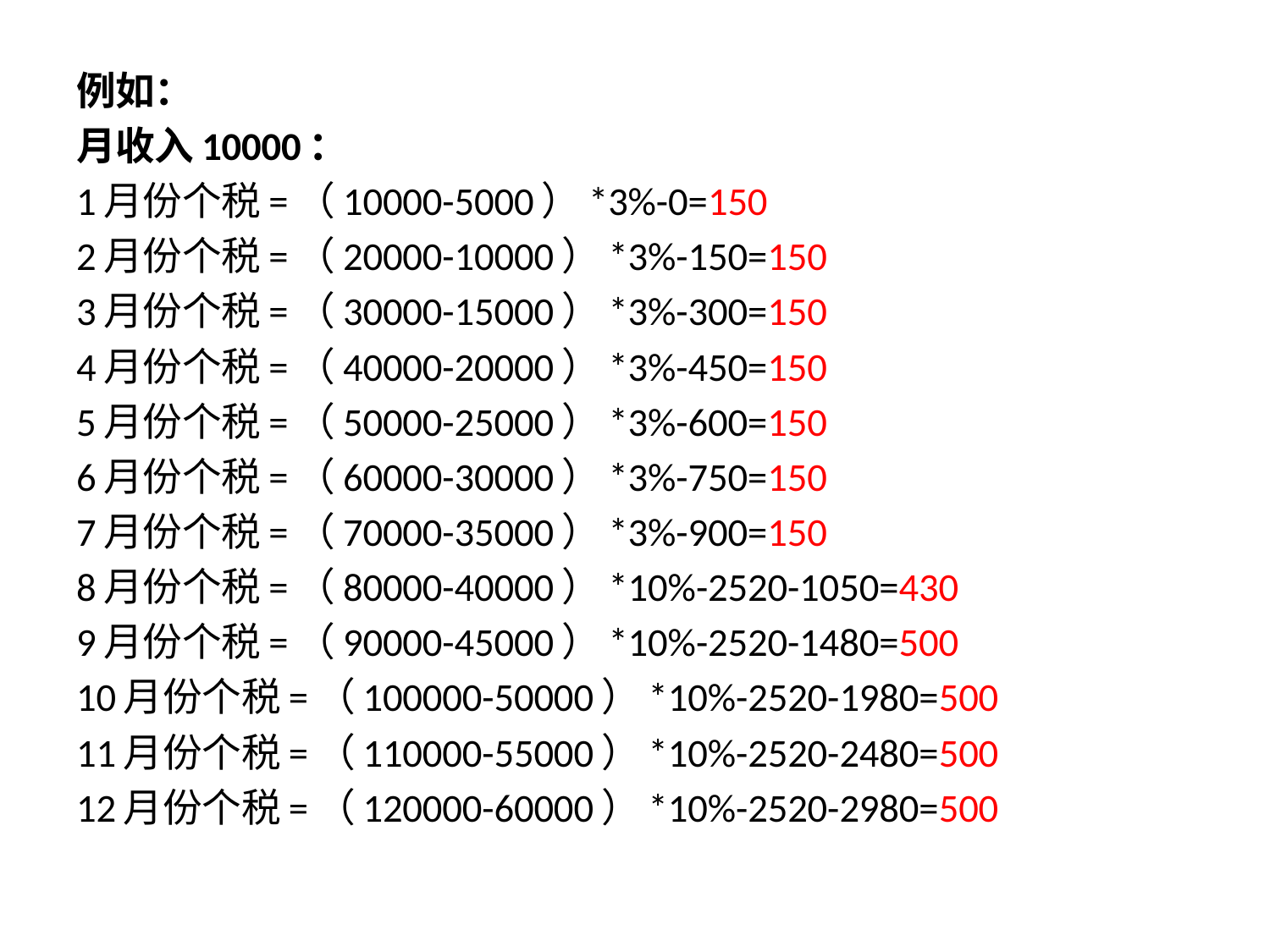

例如：
月收入10000：
1月份个税=（10000-5000）*3%-0=150
2月份个税=（20000-10000）*3%-150=150
3月份个税=（30000-15000）*3%-300=150
4月份个税=（40000-20000）*3%-450=150
5月份个税=（50000-25000）*3%-600=150
6月份个税=（60000-30000）*3%-750=150
7月份个税=（70000-35000）*3%-900=150
8月份个税=（80000-40000）*10%-2520-1050=430
9月份个税=（90000-45000）*10%-2520-1480=500
10月份个税=（100000-50000）*10%-2520-1980=500
11月份个税=（110000-55000）*10%-2520-2480=500
12月份个税=（120000-60000）*10%-2520-2980=500